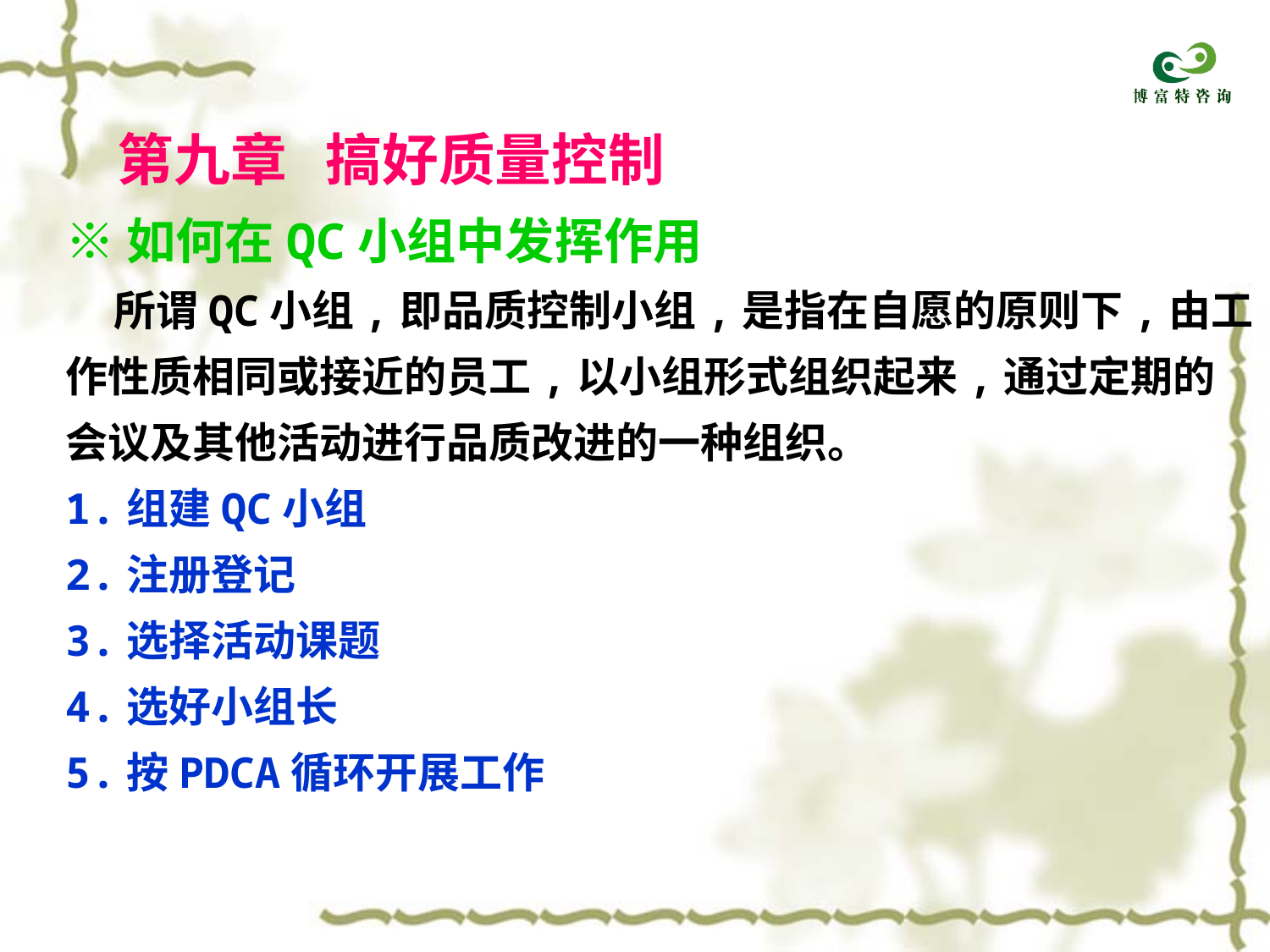

第九章   搞好质量控制
※如何在QC小组中发挥作用
    所谓QC小组,即品质控制小组,是指在自愿的原则下,由工
作性质相同或接近的员工,以小组形式组织起来,通过定期的
会议及其他活动进行品质改进的一种组织。
1.组建QC小组
2.注册登记
3.选择活动课题
4.选好小组长
5.按PDCA循环开展工作